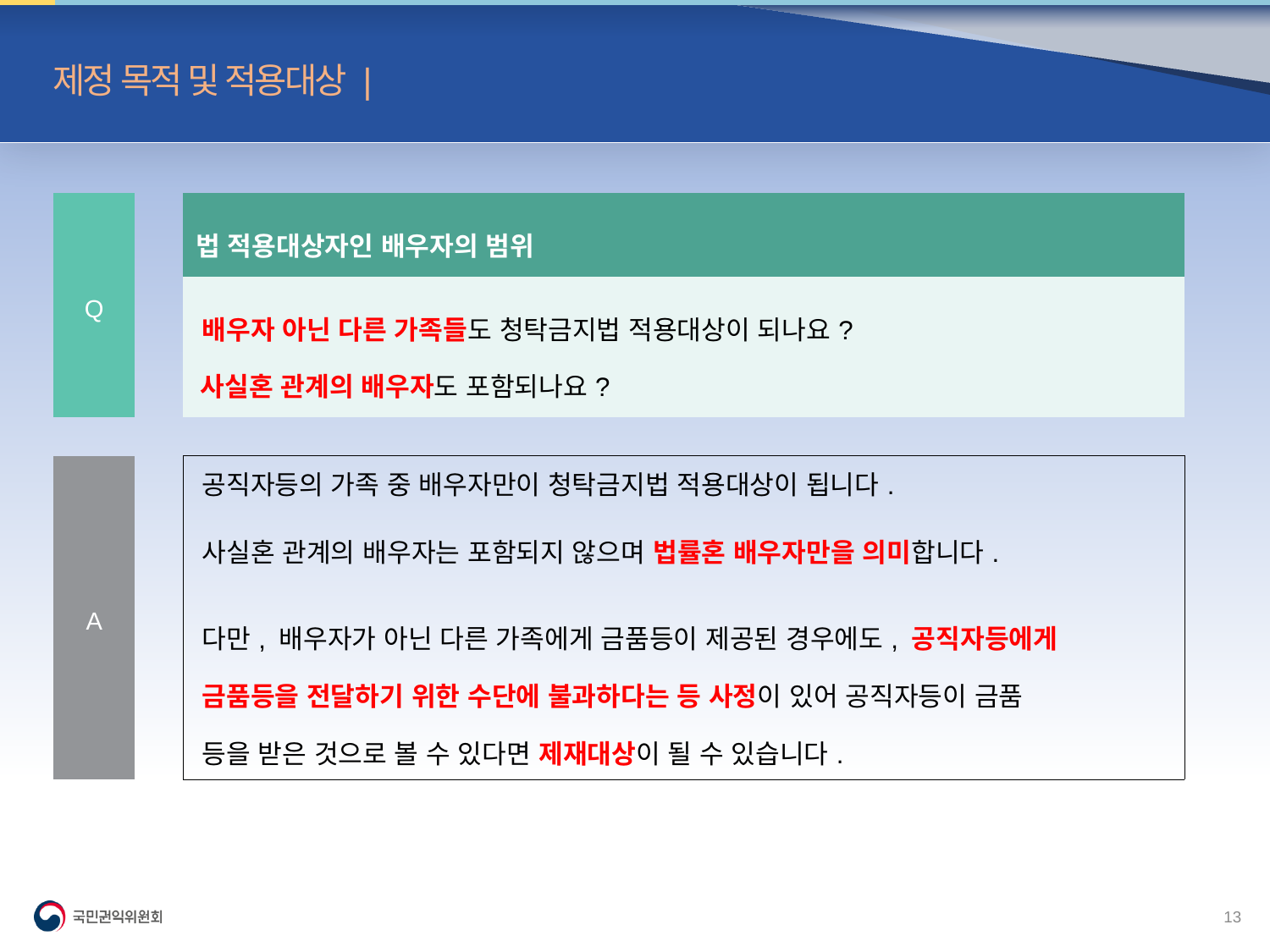

제정 목적 및 적용대상 | 빈발 질의(1)

| Q |  | 법 적용대상자인 배우자의 범위 |
| --- | --- | --- |
|  |  | 배우자 아닌 다른 가족들도 청탁금지법 적용대상이 되나요? 사실혼 관계의 배우자도 포함되나요? |
|  |  |  |
| A |  | 공직자등의 가족 중 배우자만이 청탁금지법 적용대상이 됩니다. 사실혼 관계의 배우자는 포함되지 않으며 법률혼 배우자만을 의미합니다. 다만, 배우자가 아닌 다른 가족에게 금품등이 제공된 경우에도, 공직자등에게 금품등을 전달하기 위한 수단에 불과하다는 등 사정이 있어 공직자등이 금품 등을 받은 것으로 볼 수 있다면 제재대상이 될 수 있습니다. |
13